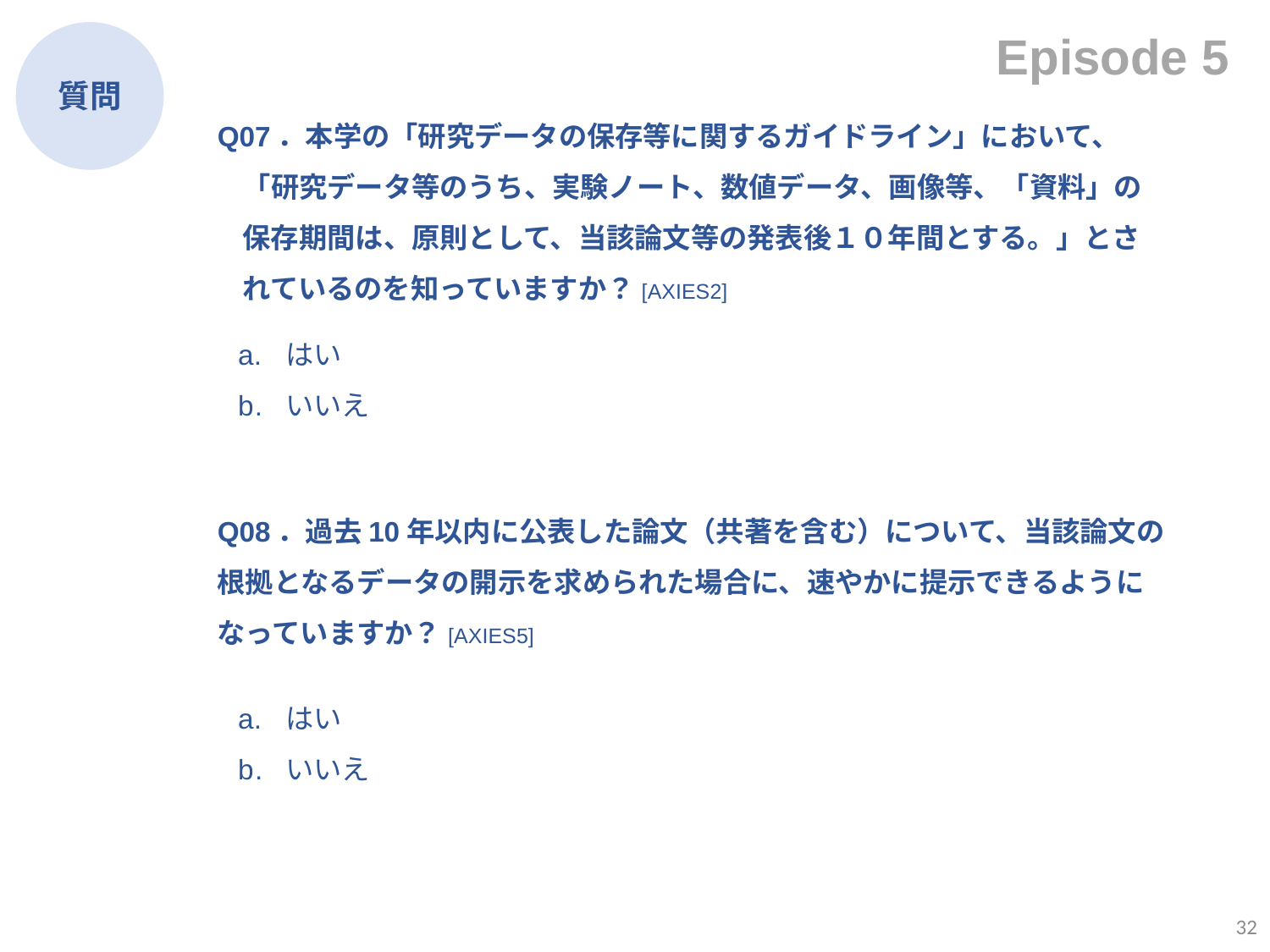

Episode 5

質問
Q07．本学の「研究データの保存等に関するガイドライン」において、「研究データ等のうち、実験ノート、数値データ、画像等、「資料」の保存期間は、原則として、当該論文等の発表後１０年間とする。」とされているのを知っていますか？[AXIES2]
はい
いいえ
Q08．過去10年以内に公表した論文（共著を含む）について、当該論文の根拠となるデータの開示を求められた場合に、速やかに提示できるようになっていますか？[AXIES5]
はい
いいえ
32